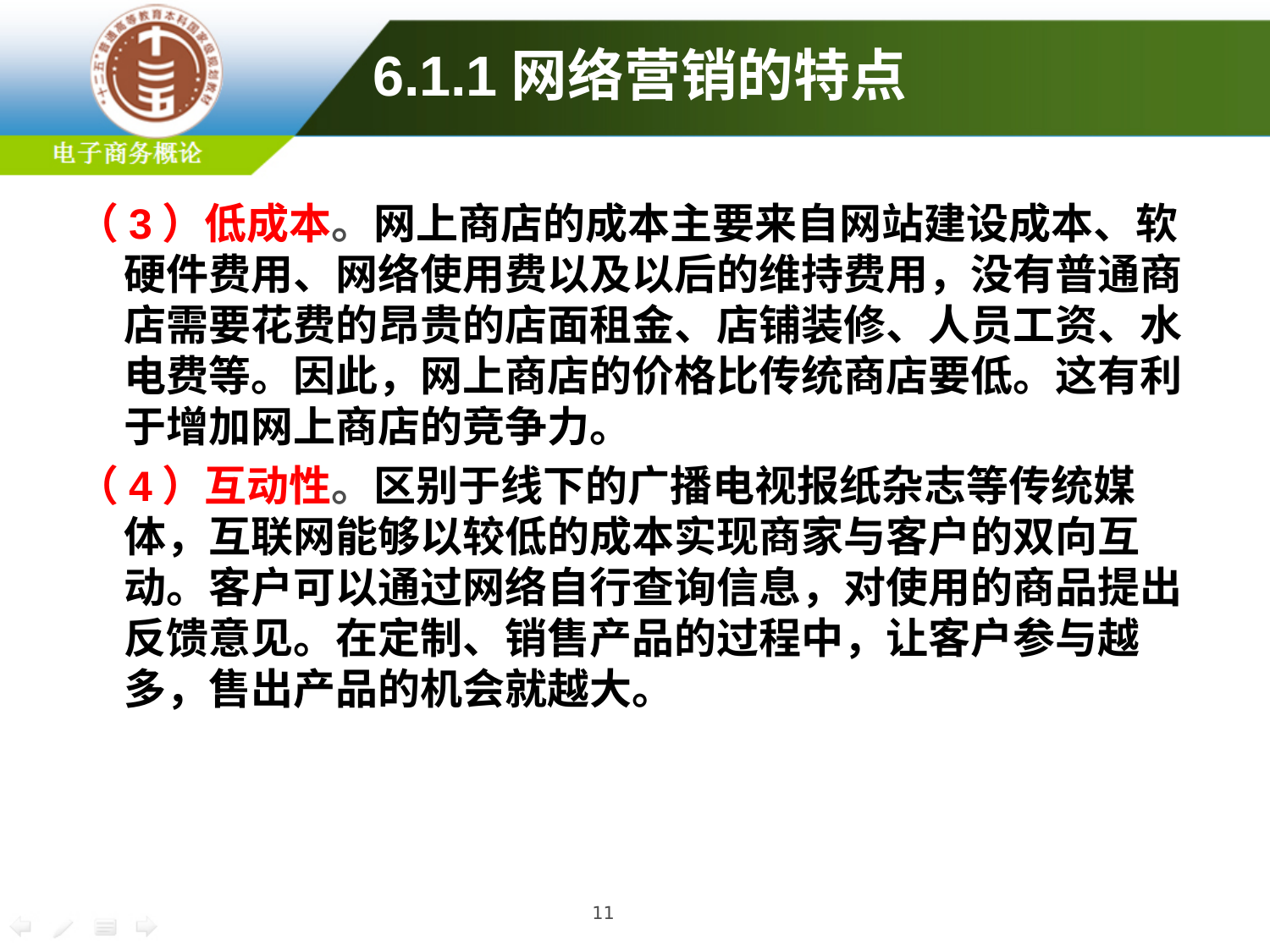

# 6.1.1网络营销的特点
（3）低成本。网上商店的成本主要来自网站建设成本、软硬件费用、网络使用费以及以后的维持费用，没有普通商店需要花费的昂贵的店面租金、店铺装修、人员工资、水电费等。因此，网上商店的价格比传统商店要低。这有利于增加网上商店的竞争力。
（4）互动性。区别于线下的广播电视报纸杂志等传统媒体，互联网能够以较低的成本实现商家与客户的双向互动。客户可以通过网络自行查询信息，对使用的商品提出反馈意见。在定制、销售产品的过程中，让客户参与越多，售出产品的机会就越大。
11